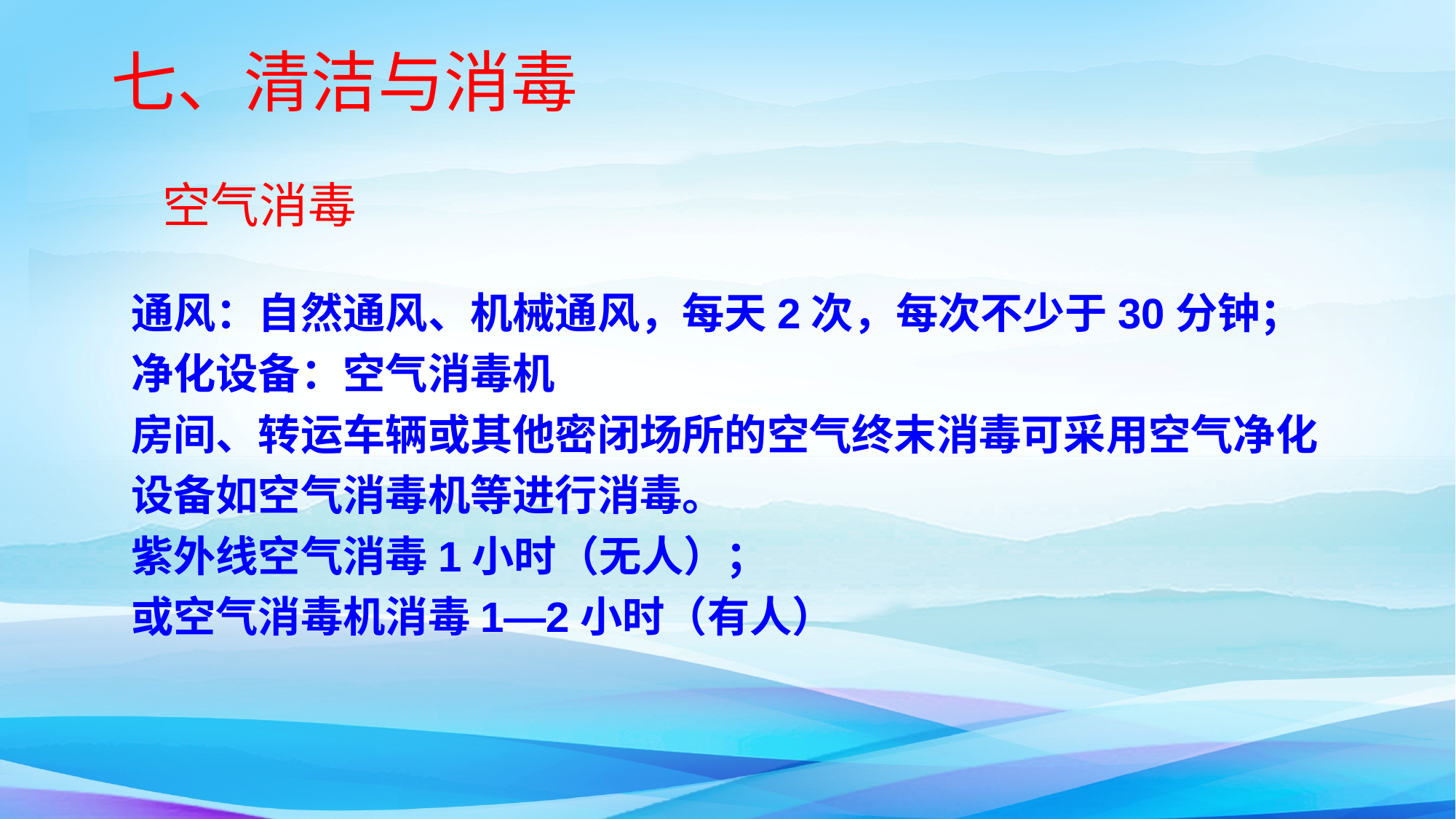

# 七、清洁与消毒
空气消毒
通风：自然通风、机械通风，每天2次，每次不少于30分钟；
净化设备：空气消毒机
房间、转运车辆或其他密闭场所的空气终末消毒可采用空气净化设备如空气消毒机等进行消毒。
紫外线空气消毒1小时（无人）；
或空⽓消毒机消毒1—2小时（有人）